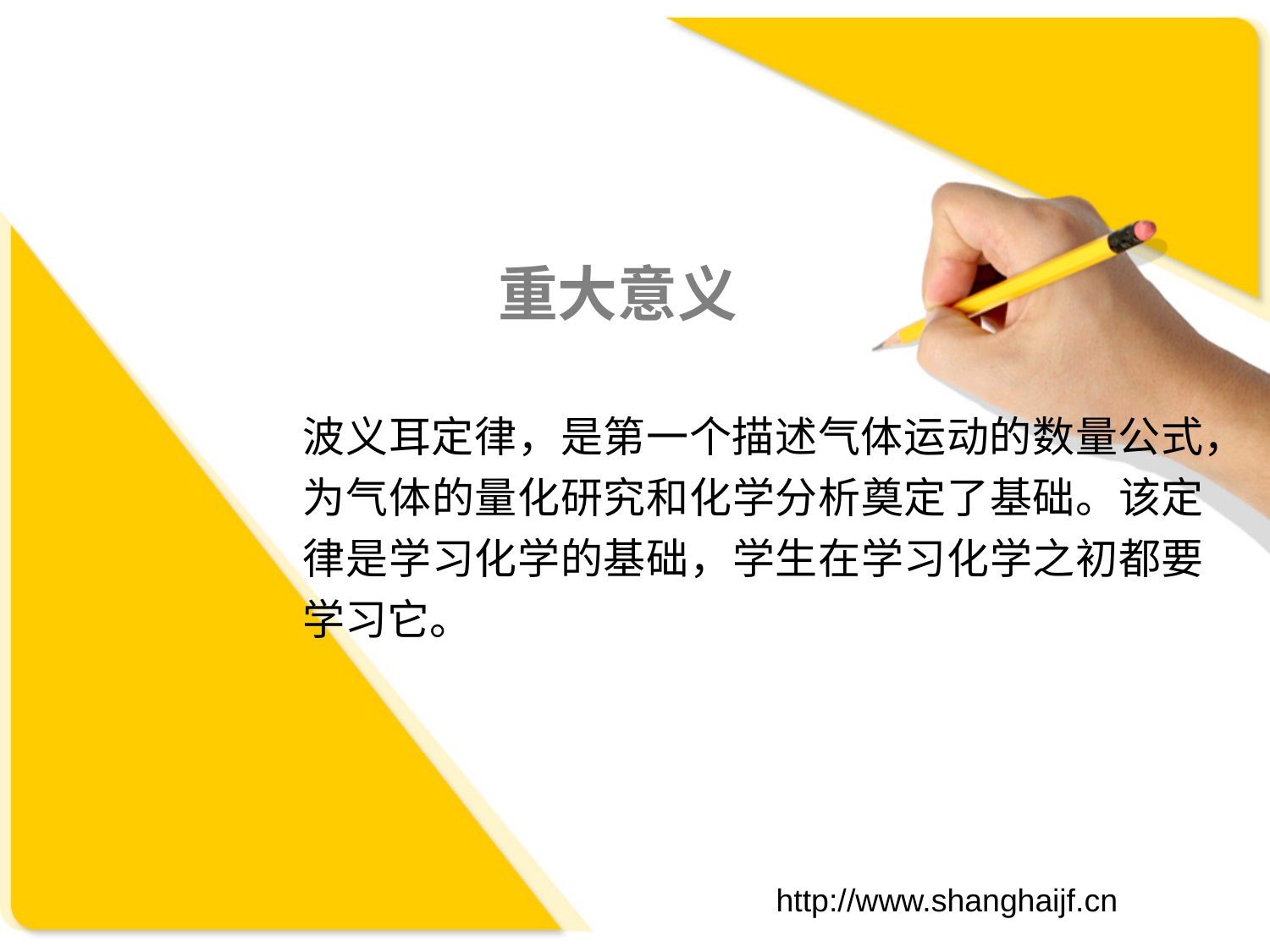

# 重大意义
波义耳定律，是第一个描述气体运动的数量公式，为气体的量化研究和化学分析奠定了基础。该定律是学习化学的基础，学生在学习化学之初都要学习它。
http://www.shanghaijf.cn